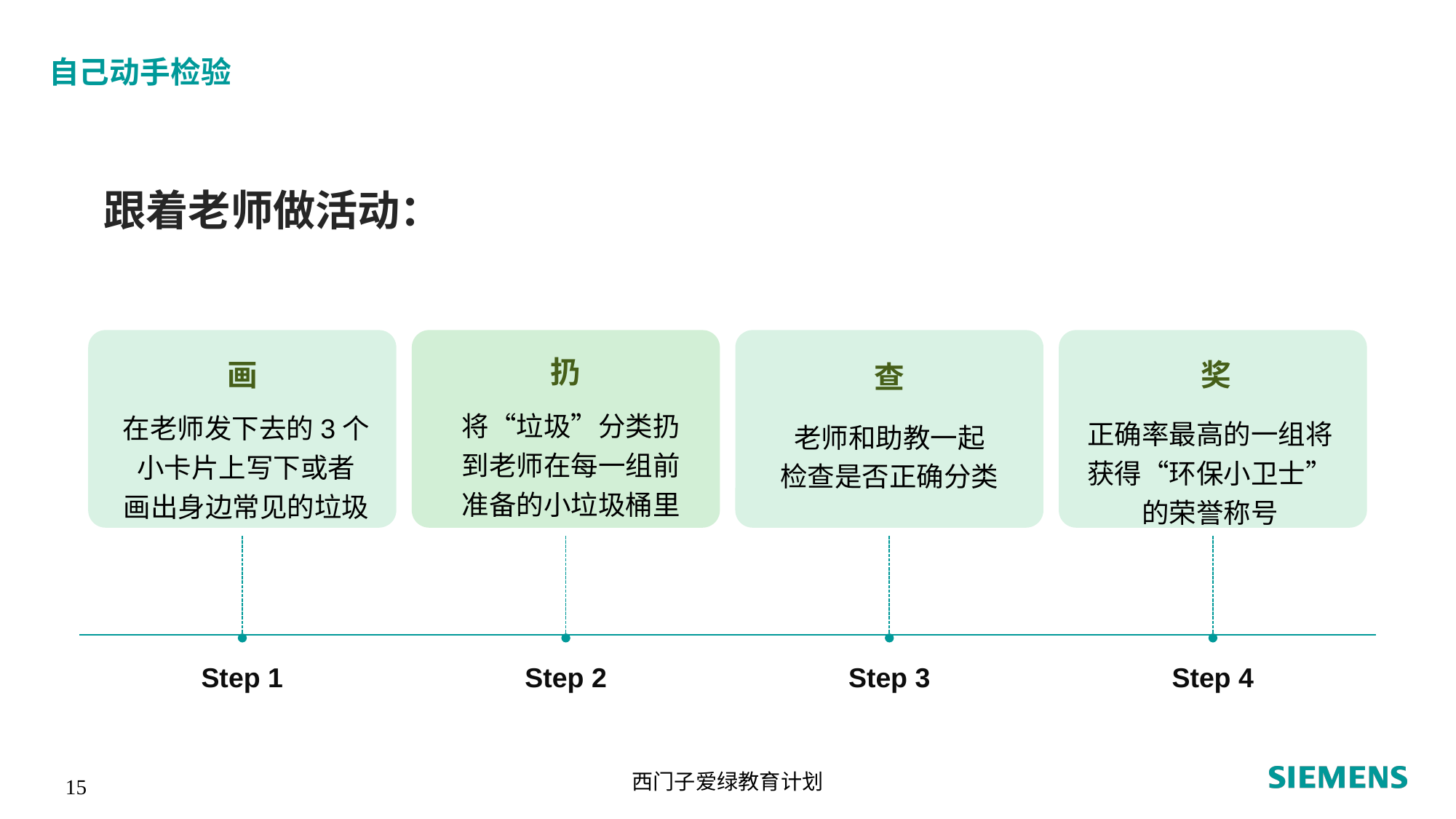

# 自己动手检验
跟着老师做活动：

扔

将“垃圾”分类扔到老师在每一组前准备的小垃圾桶里
Step 2

画
在老师发下去的3个小卡片上写下或者
画出身边常见的垃圾
Step 1

查
老师和助教一起
检查是否正确分类
Step 3

奖
正确率最高的一组将获得“环保小卫士”的荣誉称号
Step 4
 15
西门子爱绿教育计划